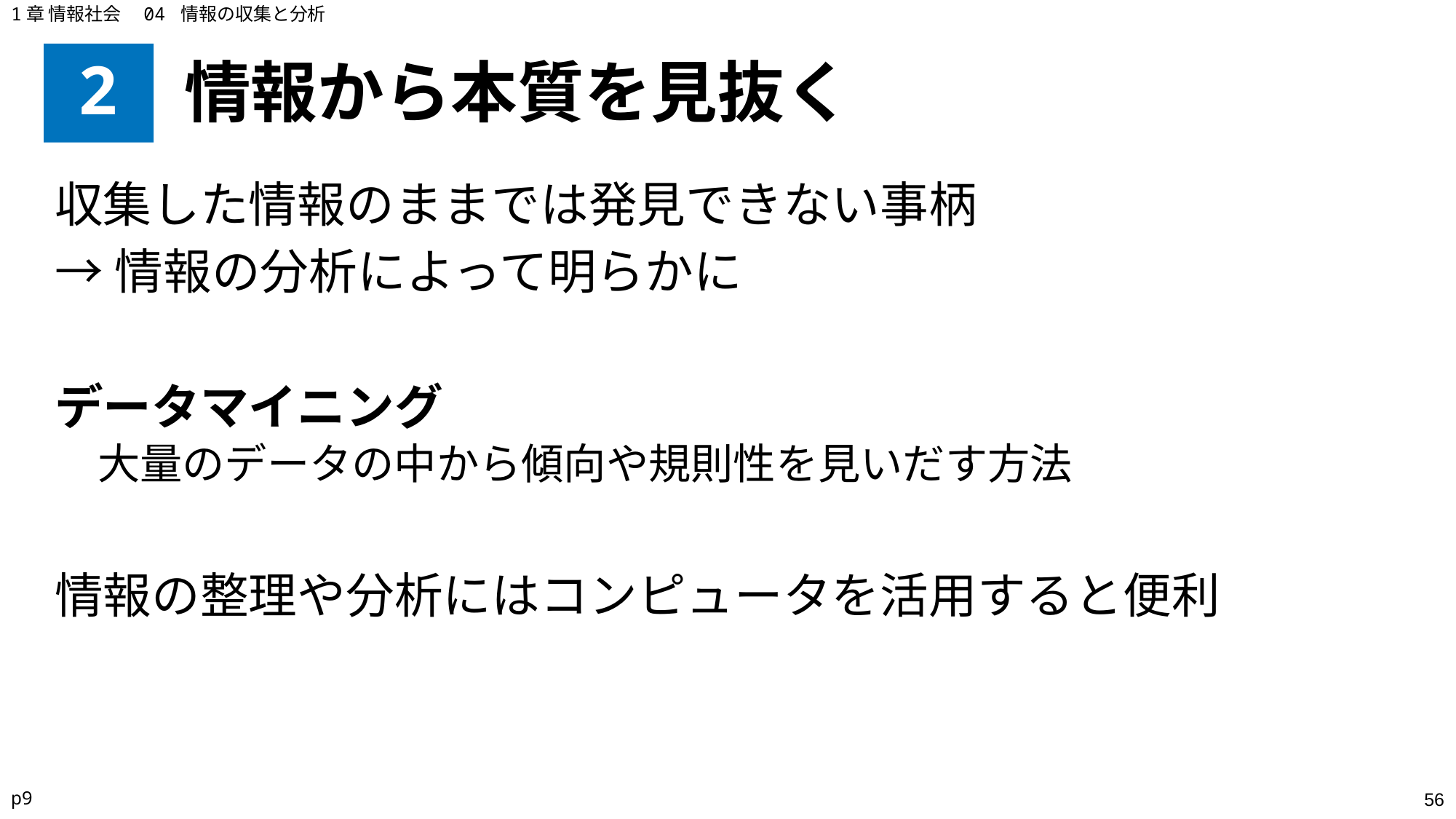

1章 情報社会　04 情報の収集と分析

# 2
情報から本質を見抜く
収集した情報のままでは発見できない事柄
→情報の分析によって明らかに

データマイニング
大量のデータの中から傾向や規則性を見いだす方法

情報の整理や分析にはコンピュータを活用すると便利
p9
56